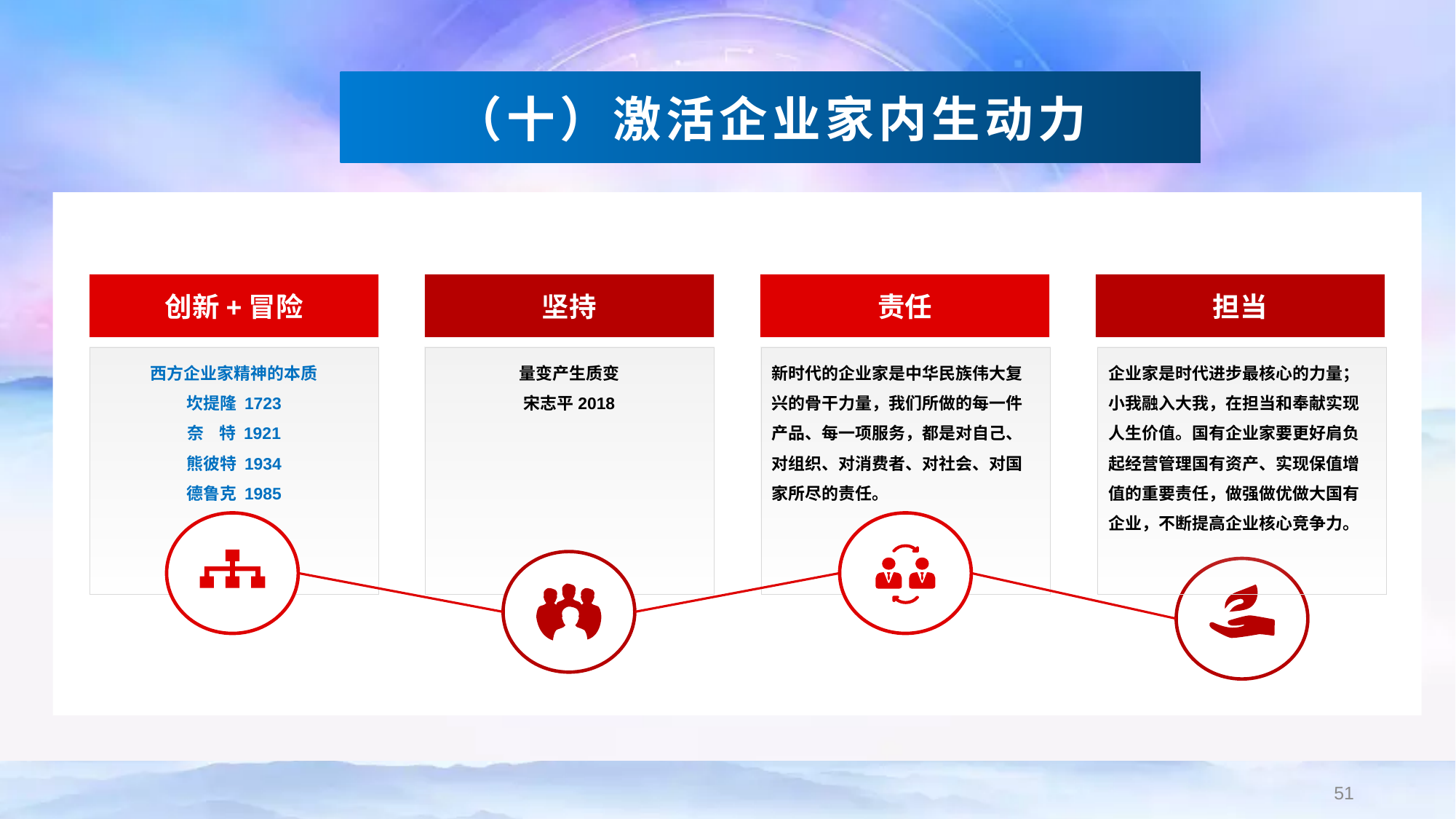

（十）激活企业家内生动力

创新+冒险
坚持
责任
担当
西方企业家精神的本质
坎提隆 1723
奈    特 1921
熊彼特 1934
德鲁克 1985
量变产生质变
宋志平2018
新时代的企业家是中华民族伟大复兴的骨干力量，我们所做的每一件产品、每一项服务，都是对自己、对组织、对消费者、对社会、对国家所尽的责任。
企业家是时代进步最核心的力量；小我融入大我，在担当和奉献实现人生价值。国有企业家要更好肩负起经营管理国有资产、实现保值增值的重要责任，做强做优做大国有企业，不断提高企业核心竞争力。

51
51